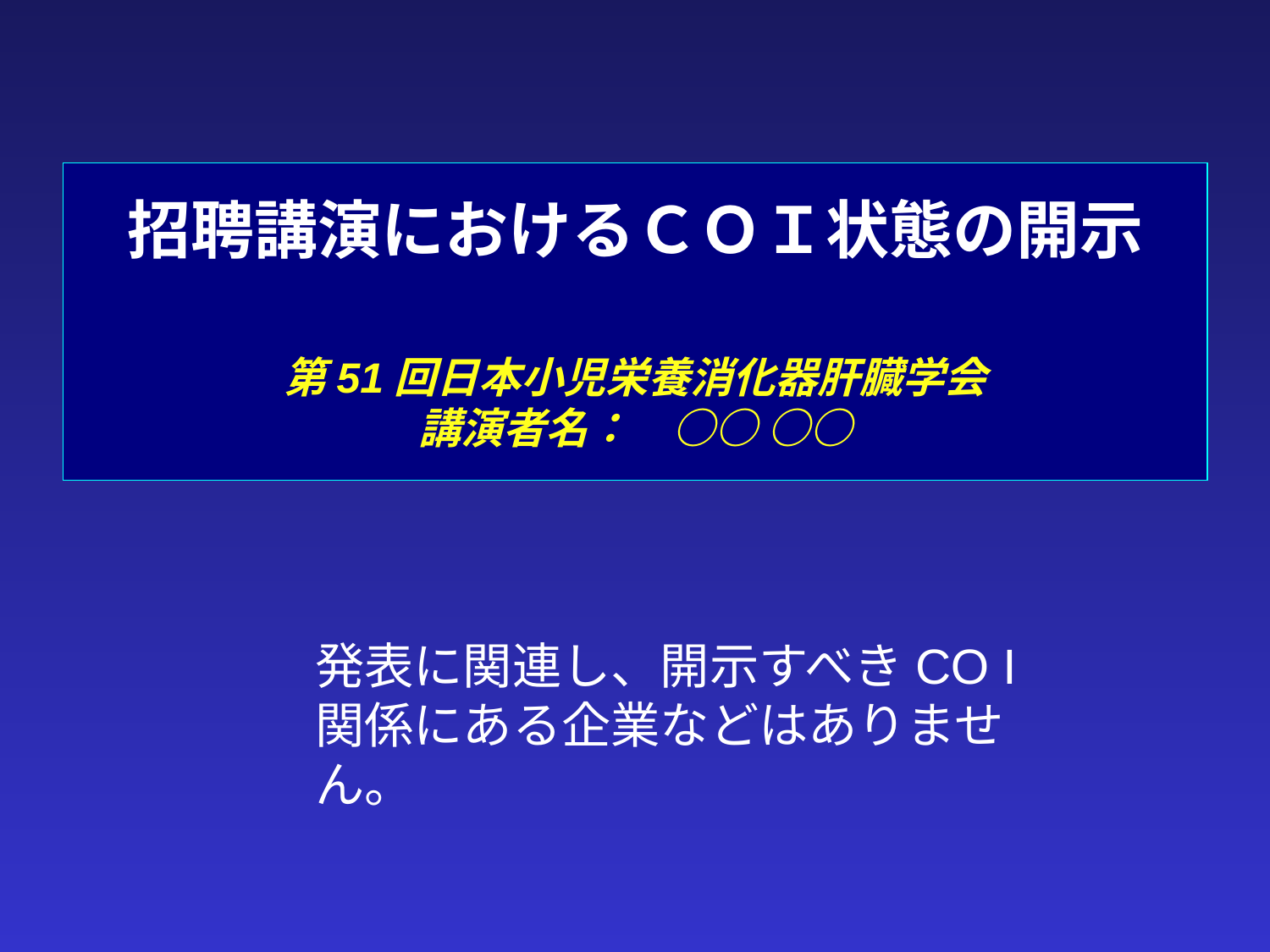

招聘講演におけるＣＯＩ状態の開示
第51回日本小児栄養消化器肝臓学会
講演者名：　○○ ○○

発表に関連し、開示すべきCO I関係にある企業などはありません。